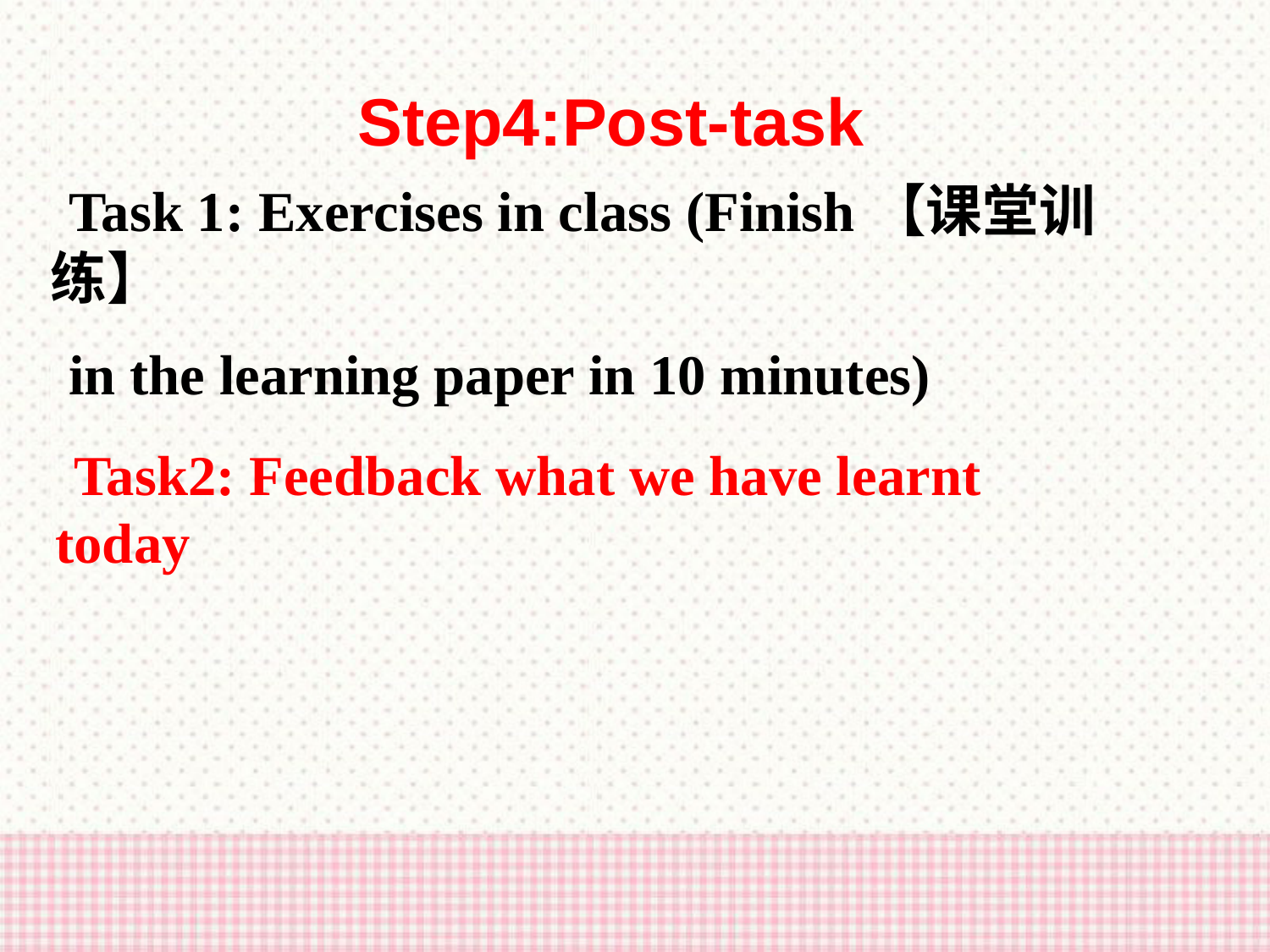

Step4:Post-task
Task 1: Exercises in class (Finish【课堂训练】
in the learning paper in 10 minutes)
Task2: Feedback what we have learnt today